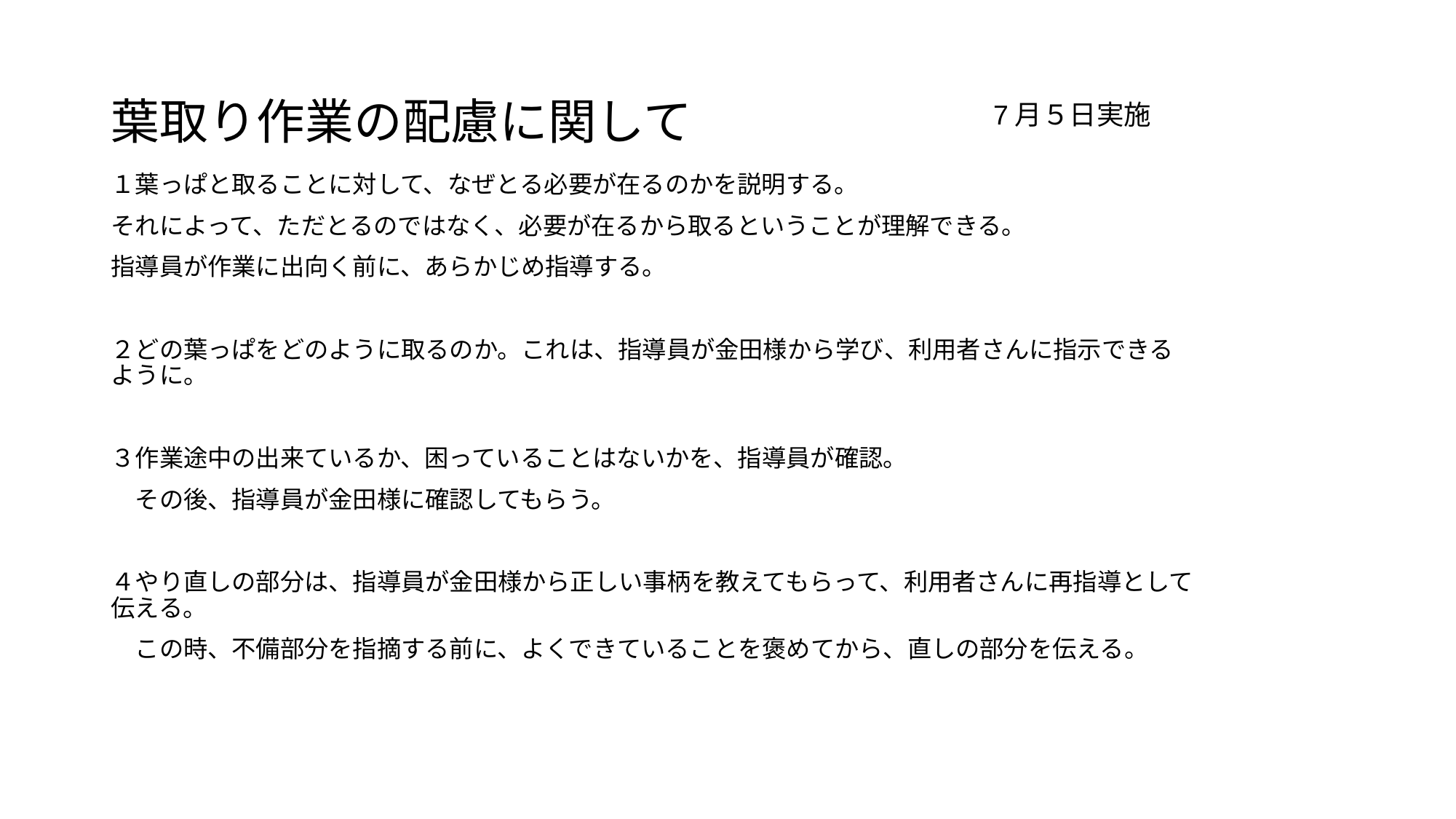

# 葉取り作業の配慮に関して
7月５日実施
１葉っぱと取ることに対して、なぜとる必要が在るのかを説明する。
それによって、ただとるのではなく、必要が在るから取るということが理解できる。
指導員が作業に出向く前に、あらかじめ指導する。

２どの葉っぱをどのように取るのか。これは、指導員が金田様から学び、利用者さんに指示できるように。

３作業途中の出来ているか、困っていることはないかを、指導員が確認。
　その後、指導員が金田様に確認してもらう。

４やり直しの部分は、指導員が金田様から正しい事柄を教えてもらって、利用者さんに再指導として伝える。
　この時、不備部分を指摘する前に、よくできていることを褒めてから、直しの部分を伝える。